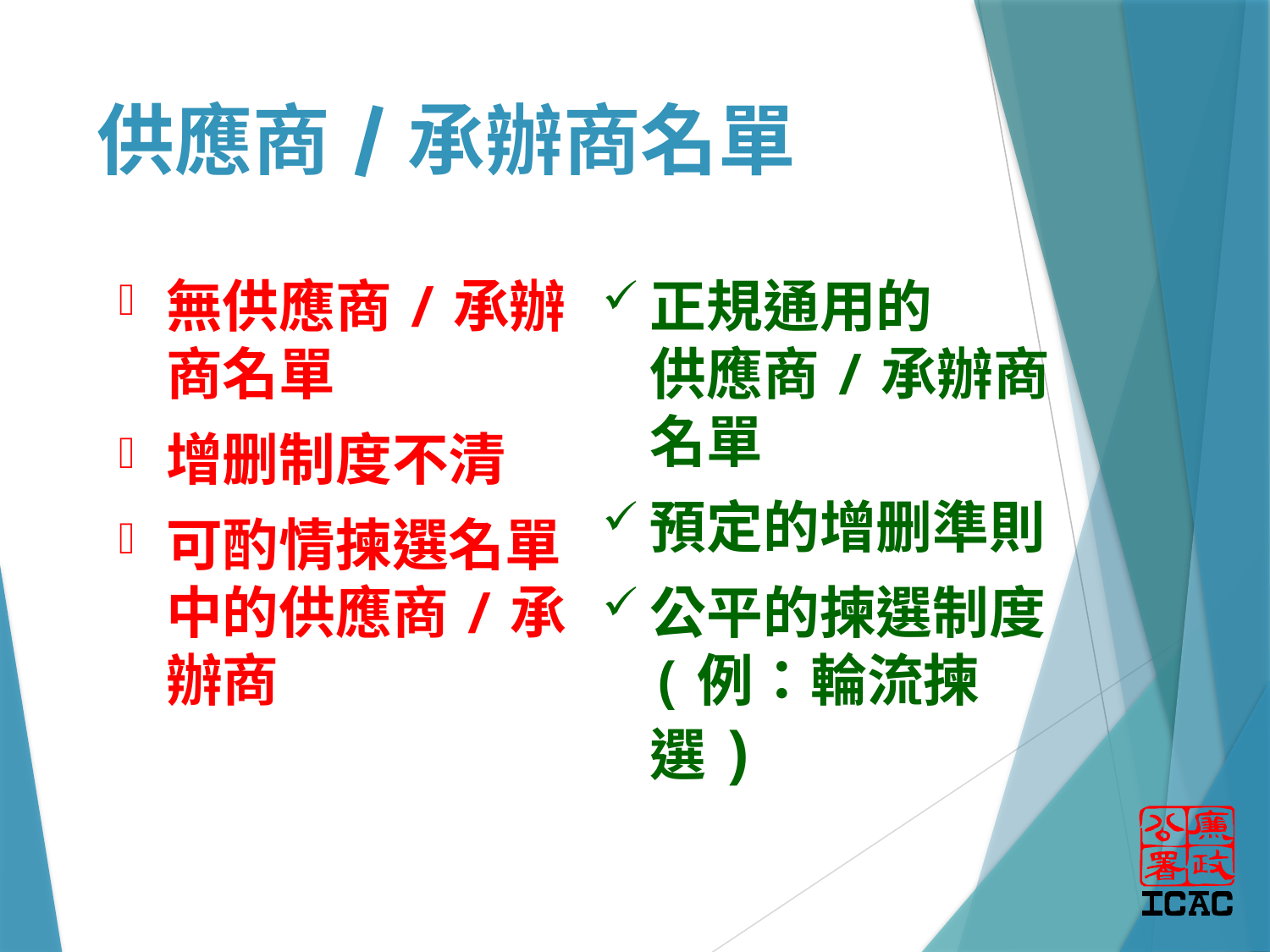

供應商/承辦商名單
無供應商/承辦商名單
增删制度不清
可酌情揀選名單中的供應商/承辦商
正規通用的      供應商/承辦商名單
預定的增删準則
公平的揀選制度 (例：輪流揀選)